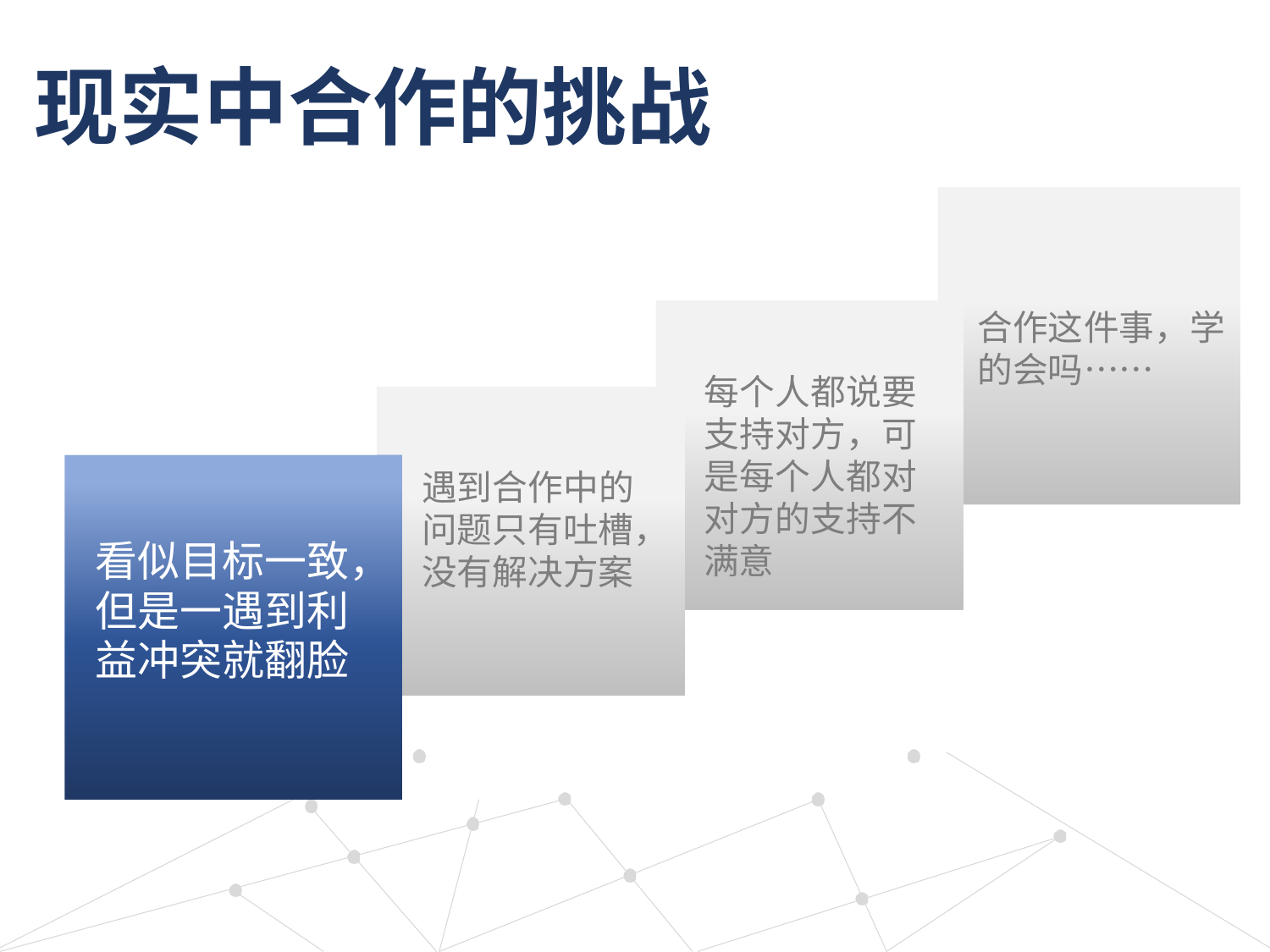

# 现实中合作的挑战

合作这件事，学 的会吗……
每个人都说要 支持对方，可 是每个人都对 对方的支持不 满意
遇到合作中的 问题只有吐槽， 没有解决方案
看似目标一致， 但是一遇到利 益冲突就翻脸